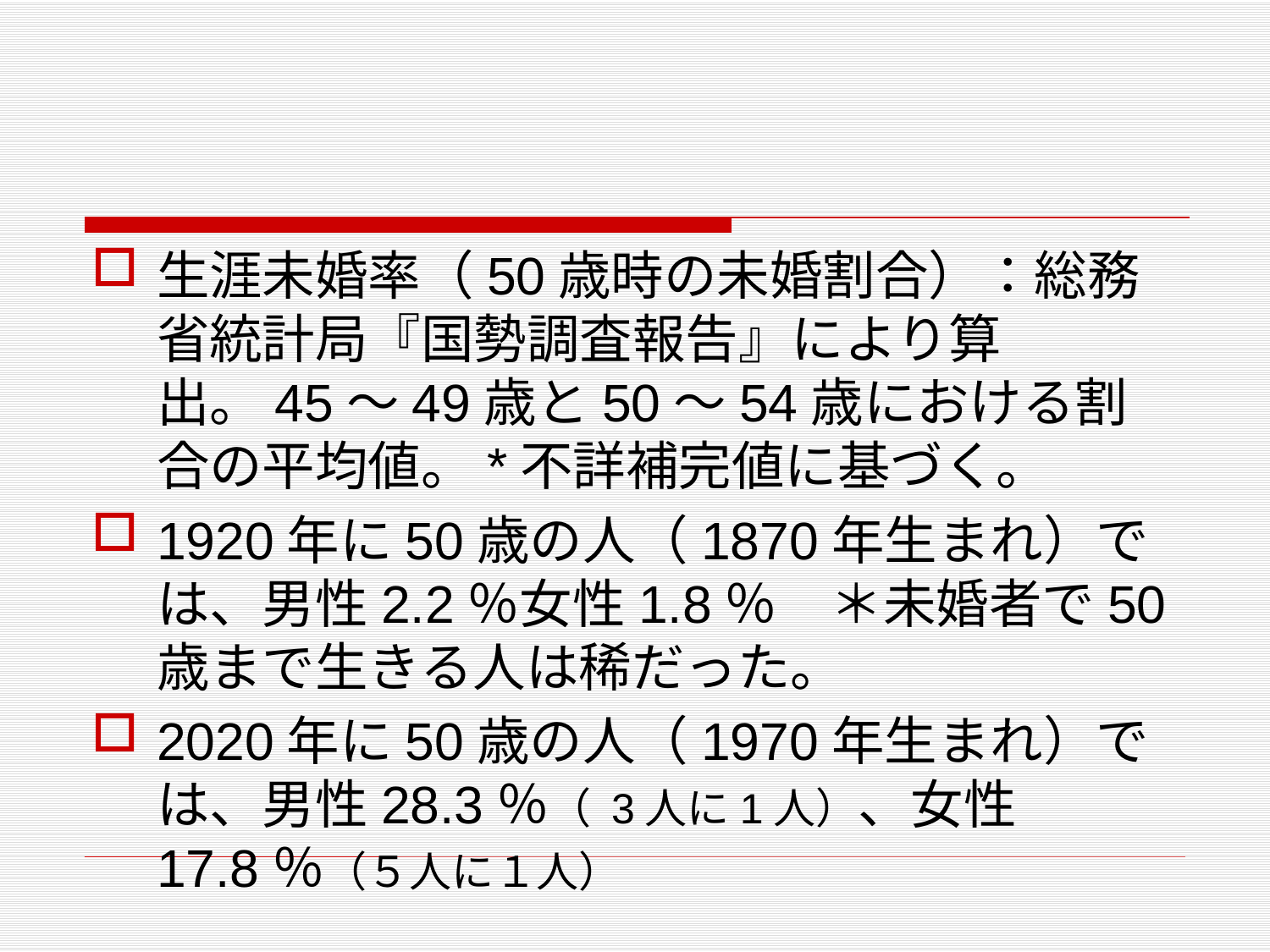

生涯未婚率（50歳時の未婚割合）：総務省統計局『国勢調査報告』により算出。45～49歳と50～54歳における割合の平均値。*不詳補完値に基づく。
1920年に50歳の人（1870年生まれ）では、男性2.2％女性1.8％　＊未婚者で50歳まで生きる人は稀だった。
2020年に50歳の人（1970年生まれ）では、男性28.3％（ 3人に1人）、女性17.8％（５人に１人）